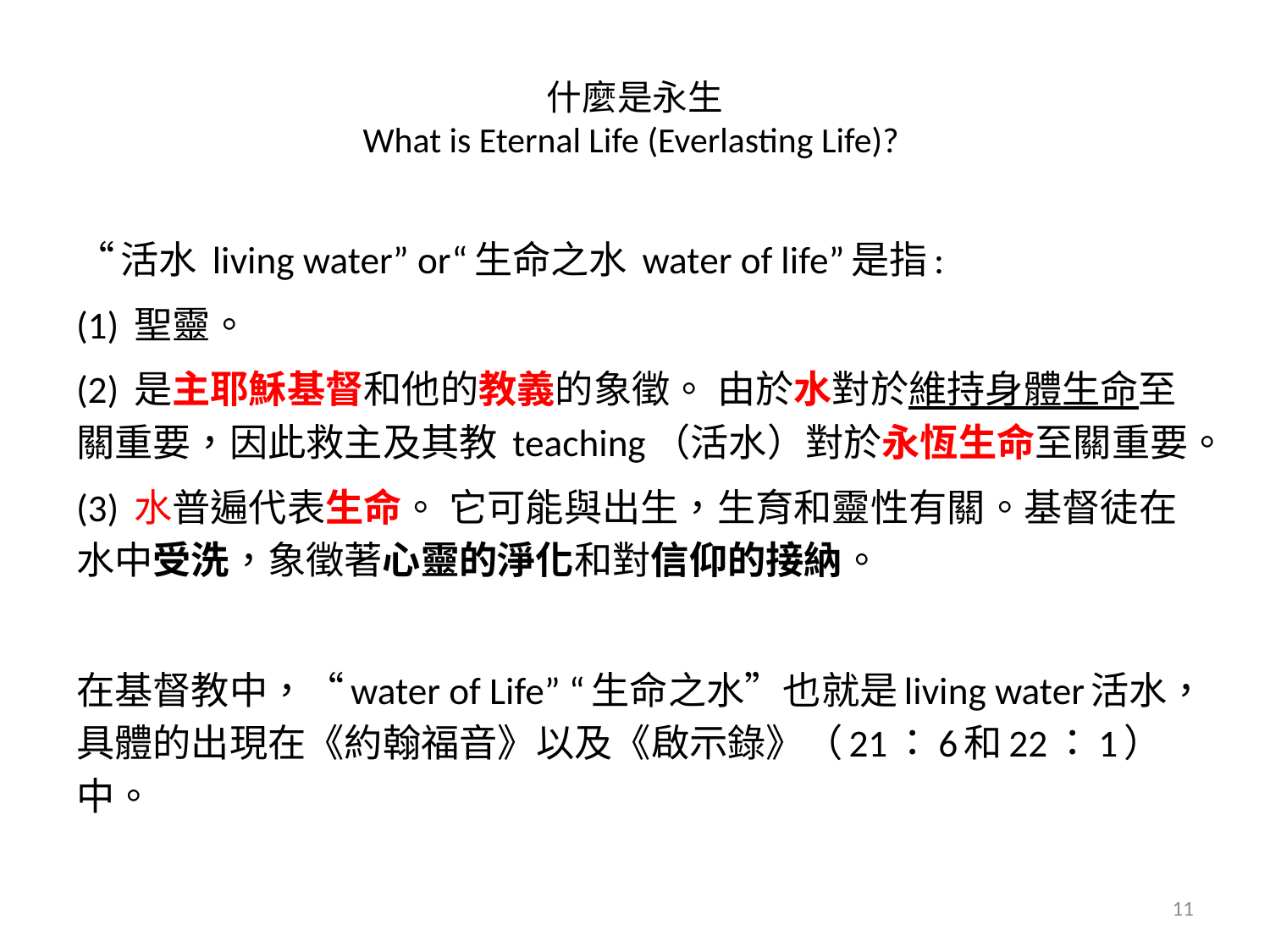

# 什麼是永生 What is Eternal Life (Everlasting Life)?
“活水 living water” or“生命之水 water of life”是指:
(1) 聖靈。
(2) 是主耶穌基督和他的教義的象徵。 由於水對於維持身體生命至關重要，因此救主及其教 teaching（活水）對於永恆生命至關重要。
(3) 水普遍代表生命。 它可能與出生，生育和靈性有關。基督徒在水中受洗，象徵著心靈的淨化和對信仰的接納。

在基督教中，“water of Life” “生命之水”也就是living water活水，具體的出現在《約翰福音》以及《啟示錄》（21：6和22：1）中。
11